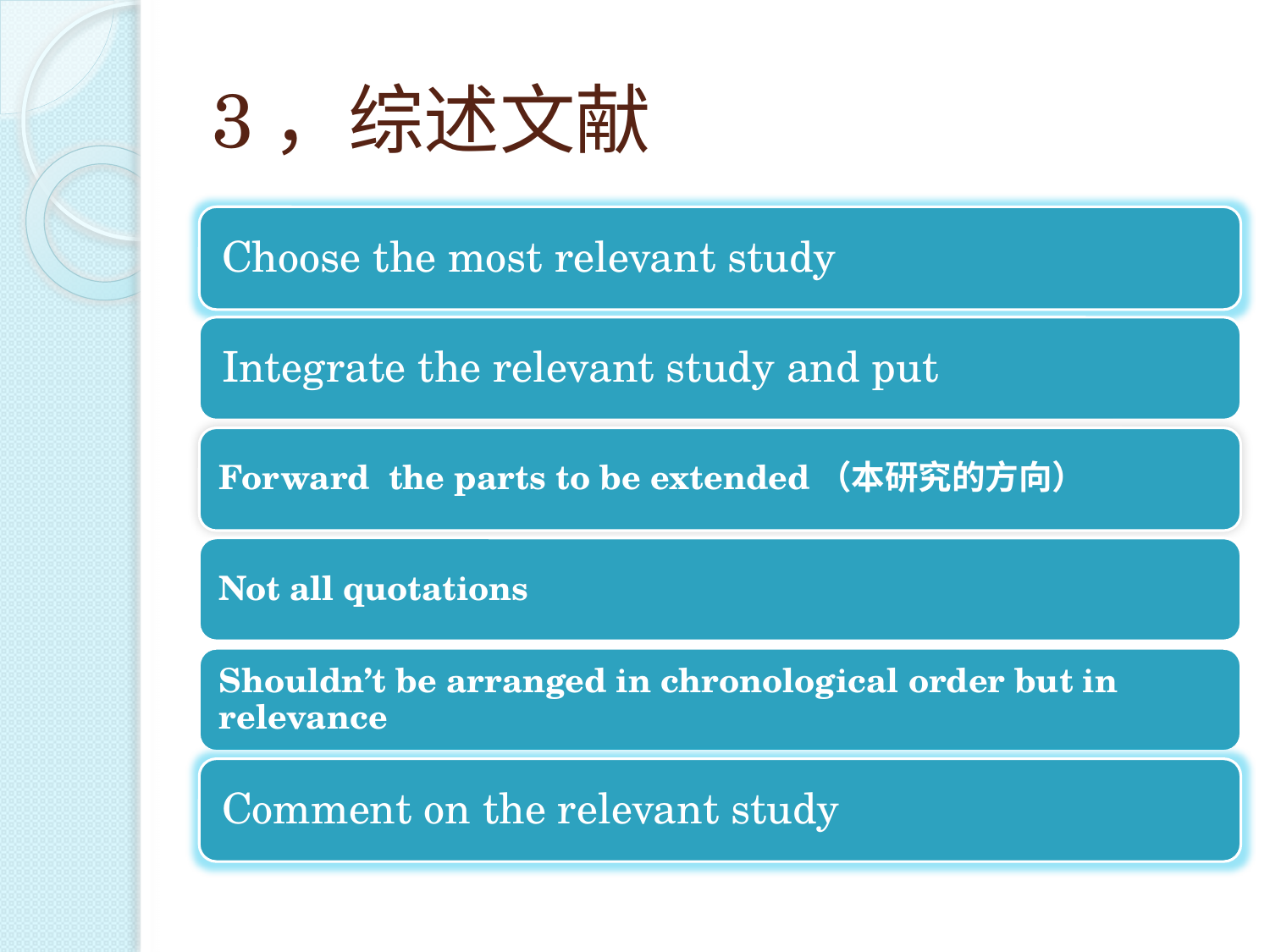

# 3，综述文献
Choose the most relevant study
Integrate the relevant study and put
Forward  the parts to be extended（本研究的方向）
Not all quotations
Shouldn’t be arranged in chronological order but in relevance
Comment on the relevant study